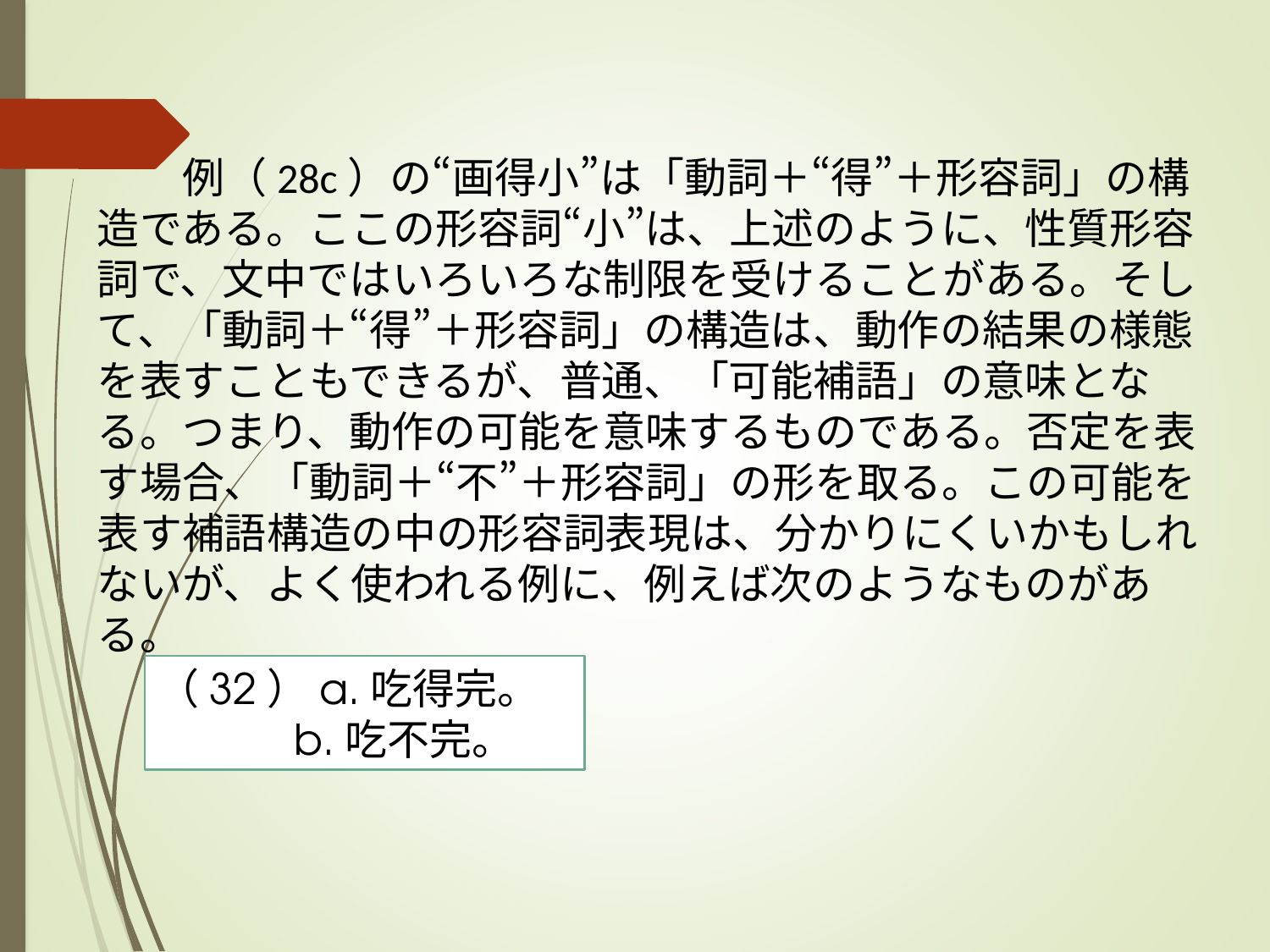

例（28c）の“画得小”は「動詞＋“得”＋形容詞」の構造である。ここの形容詞“小”は、上述のように、性質形容詞で、文中ではいろいろな制限を受けることがある。そして、「動詞＋“得”＋形容詞」の構造は、動作の結果の様態を表すこともできるが、普通、「可能補語」の意味となる。つまり、動作の可能を意味するものである。否定を表す場合、「動詞＋“不”＋形容詞」の形を取る。この可能を表す補語構造の中の形容詞表現は、分かりにくいかもしれないが、よく使われる例に、例えば次のようなものがある。
（32）a.吃得完。
　　　b.吃不完。